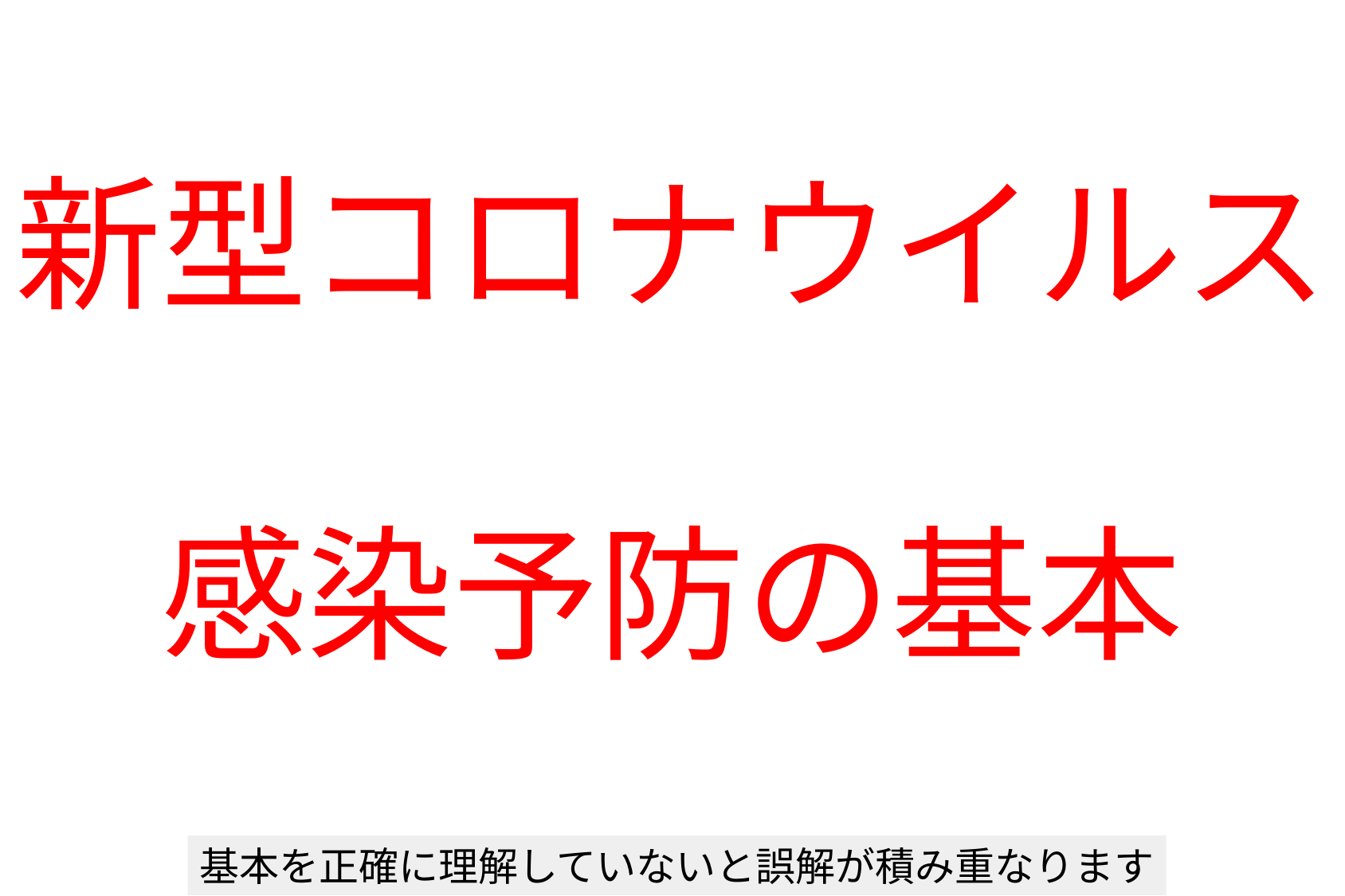

# 新型コロナウイルス 感染予防の基本
基本を正確に理解していないと誤解が積み重なります